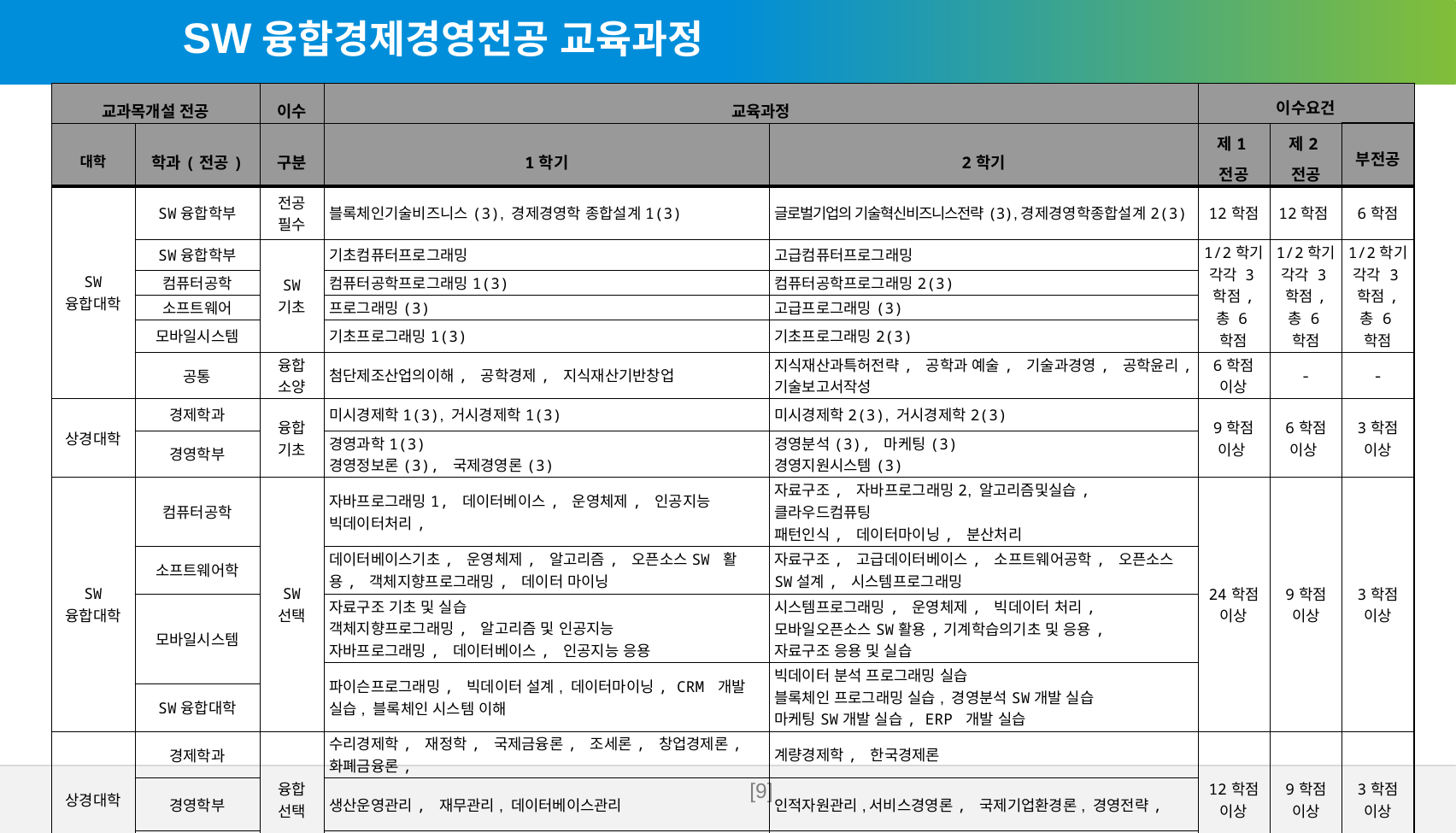

SW융합경제경영전공 교육과정
| 교과목개설 전공 |  | 이수 | 교육과정 |  | 이수요건 |  |  |
| --- | --- | --- | --- | --- | --- | --- | --- |
| 대학 | 학과(전공) | 구분 | 1학기 | 2학기 | 제1전공 | 제2전공 | 부전공 |
| SW 융합대학 | SW융합학부 | 전공 필수 | 블록체인기술비즈니스(3), 경제경영학 종합설계1(3) | 글로벌기업의 기술혁신비즈니스전략(3),경제경영학종합설계2(3) | 12학점 | 12학점 | 6학점 |
|  | SW융합학부 | SW 기초 | 기초컴퓨터프로그래밍 | 고급컴퓨터프로그래밍 | 1/2학기 각각 3학점, 총 6학점 | 1/2학기 각각 3학점, 총 6학점 | 1/2학기 각각 3학점, 총 6학점 |
|  | 컴퓨터공학 |  | 컴퓨터공학프로그래밍1(3) | 컴퓨터공학프로그래밍2(3) |  |  |  |
|  | 소프트웨어 |  | 프로그래밍(3) | 고급프로그래밍(3) |  |  |  |
|  | 모바일시스템 |  | 기초프로그래밍1(3) | 기초프로그래밍2(3) |  |  |  |
|  | 공통 | 융합 소양 | 첨단제조산업의이해, 공학경제, 지식재산기반창업 | 지식재산과특허전략, 공학과 예술, 기술과경영, 공학윤리, 기술보고서작성 | 6학점 이상 | - | - |
| 상경대학 | 경제학과 | 융합 기초 | 미시경제학1(3), 거시경제학1(3) | 미시경제학2(3), 거시경제학2(3) | 9학점 이상 | 6학점 이상 | 3학점 이상 |
|  | 경영학부 |  | 경영과학1(3) 경영정보론(3), 국제경영론(3) | 경영분석(3), 마케팅(3) 경영지원시스템(3) |  |  |  |
| SW 융합대학 | 컴퓨터공학 | SW 선택 | 자바프로그래밍1, 데이터베이스, 운영체제, 인공지능 빅데이터처리, | 자료구조, 자바프로그래밍2, 알고리즘및실습, 클라우드컴퓨팅 패턴인식, 데이터마이닝, 분산처리 | 24학점 이상 | 9학점 이상 | 3학점 이상 |
|  | 소프트웨어학 |  | 데이터베이스기초, 운영체제, 알고리즘, 오픈소스SW 활용, 객체지향프로그래밍, 데이터 마이닝 | 자료구조, 고급데이터베이스, 소프트웨어공학, 오픈소스SW설계, 시스템프로그래밍 |  |  |  |
|  | 모바일시스템 |  | 자료구조 기초 및 실습 객체지향프로그래밍, 알고리즘 및 인공지능 자바프로그래밍, 데이터베이스, 인공지능 응용 | 시스템프로그래밍, 운영체제, 빅데이터 처리, 모바일오픈소스SW활용,기계학습의기초 및 응용, 자료구조 응용 및 실습 |  |  |  |
|  |  |  | 파이슨프로그래밍, 빅데이터 설계, 데이터마이닝, CRM 개발 실습, 블록체인 시스템 이해 | 빅데이터 분석 프로그래밍 실습 블록체인 프로그래밍 실습, 경영분석SW개발 실습 마케팅SW개발 실습, ERP 개발 실습 |  |  |  |
|  | SW융합대학 |  |  |  |  |  |  |
| 상경대학 | 경제학과 | 융합 선택 | 수리경제학, 재정학, 국제금융론, 조세론, 창업경제론, 화폐금융론, | 계량경제학, 한국경제론 | 12학점 이상 | 9학점 이상 | 3학점 이상 |
|  | 경영학부 |  | 생산운영관리, 재무관리, 데이터베이스관리 | 인적자원관리,서비스경영론, 국제기업환경론, 경영전략, |  |  |  |
|  | 무역학과 |  | 국제금융론, 국제기업경영론, 국제자원론, 글로벌경제론 | 국제무역론, 국제통상론, 무역창업론, 공공경제학 |  |  |  |